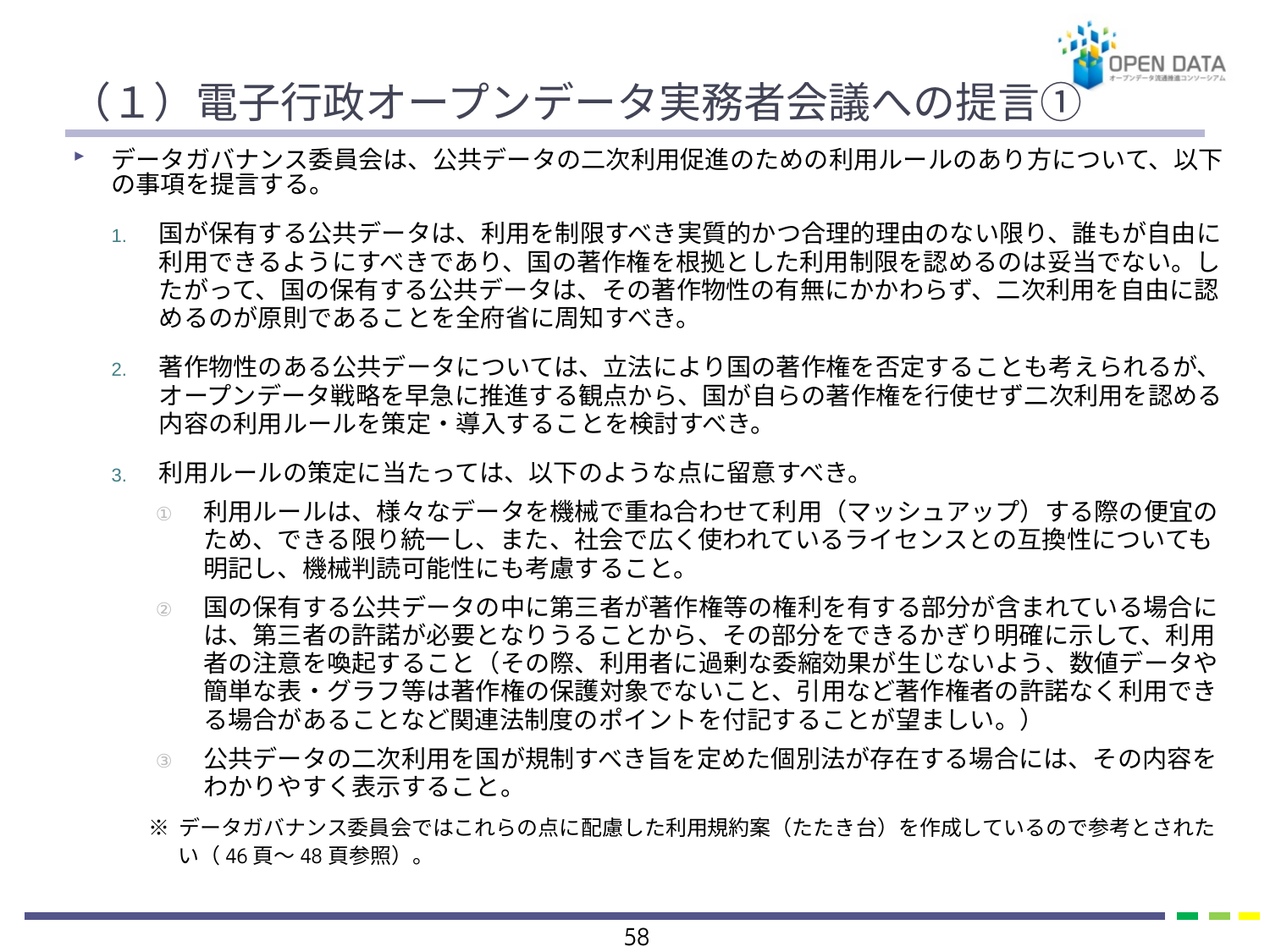

# （１）電子行政オープンデータ実務者会議への提言①
データガバナンス委員会は、公共データの二次利用促進のための利用ルールのあり方について、以下の事項を提言する。
国が保有する公共データは、利用を制限すべき実質的かつ合理的理由のない限り、誰もが自由に利用できるようにすべきであり、国の著作権を根拠とした利用制限を認めるのは妥当でない。したがって、国の保有する公共データは、その著作物性の有無にかかわらず、二次利用を自由に認めるのが原則であることを全府省に周知すべき。
著作物性のある公共データについては、立法により国の著作権を否定することも考えられるが、オープンデータ戦略を早急に推進する観点から、国が自らの著作権を行使せず二次利用を認める内容の利用ルールを策定・導入することを検討すべき。
利用ルールの策定に当たっては、以下のような点に留意すべき。
利用ルールは、様々なデータを機械で重ね合わせて利用（マッシュアップ）する際の便宜のため、できる限り統一し、また、社会で広く使われているライセンスとの互換性についても明記し、機械判読可能性にも考慮すること。
国の保有する公共データの中に第三者が著作権等の権利を有する部分が含まれている場合には、第三者の許諾が必要となりうることから、その部分をできるかぎり明確に示して、利用者の注意を喚起すること（その際、利用者に過剰な委縮効果が生じないよう、数値データや簡単な表・グラフ等は著作権の保護対象でないこと、引用など著作権者の許諾なく利用できる場合があることなど関連法制度のポイントを付記することが望ましい。）
公共データの二次利用を国が規制すべき旨を定めた個別法が存在する場合には、その内容をわかりやすく表示すること。
※ データガバナンス委員会ではこれらの点に配慮した利用規約案（たたき台）を作成しているので参考とされたい（46頁～48頁参照）。
58